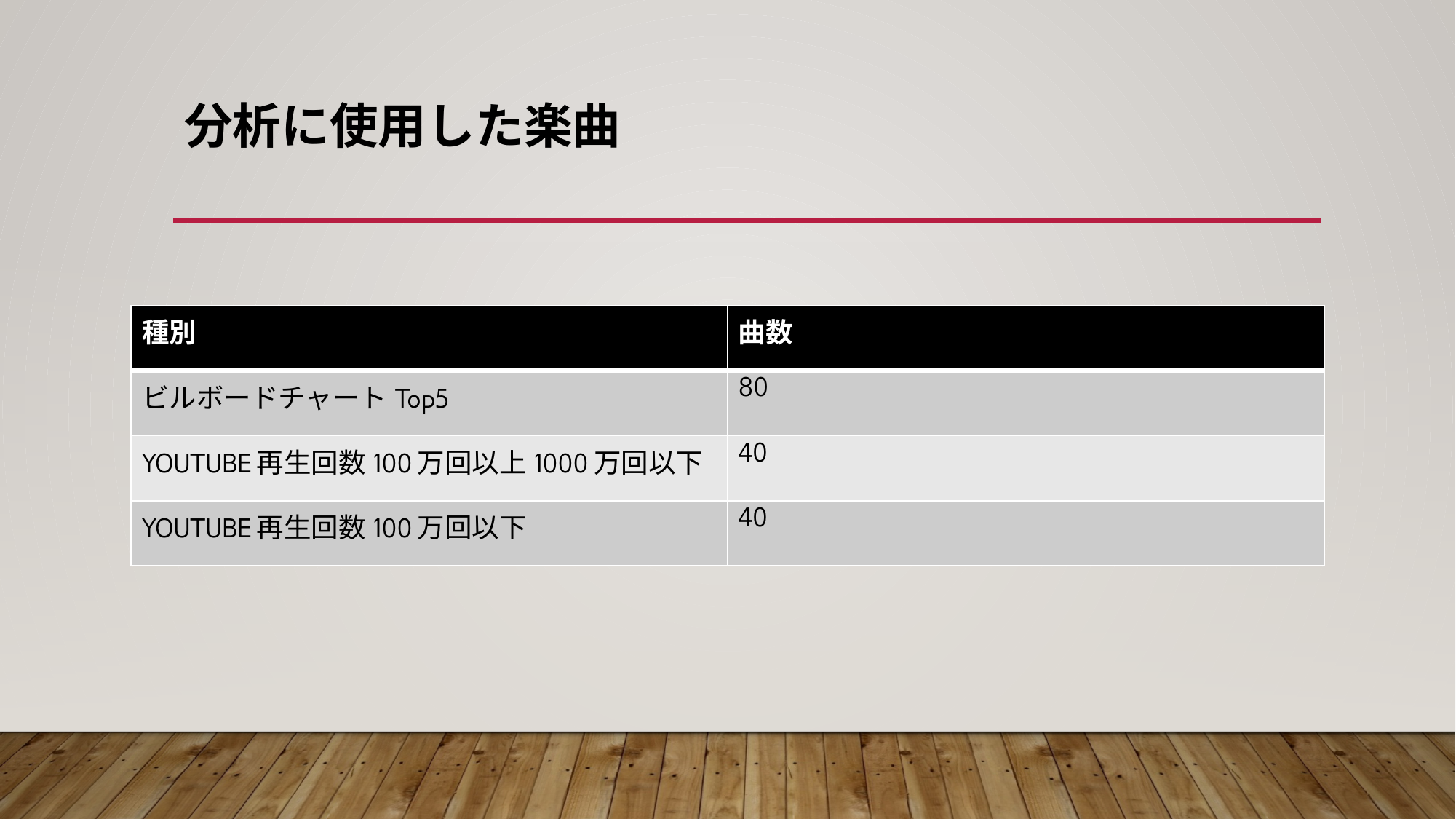

# 分析に使用した楽曲
| 種別 | 曲数 |
| --- | --- |
| ビルボードチャートTop5 | 80 |
| YOUTUBE再生回数100万回以上1000万回以下 | 40 |
| YOUTUBE再生回数100万回以下 | 40 |